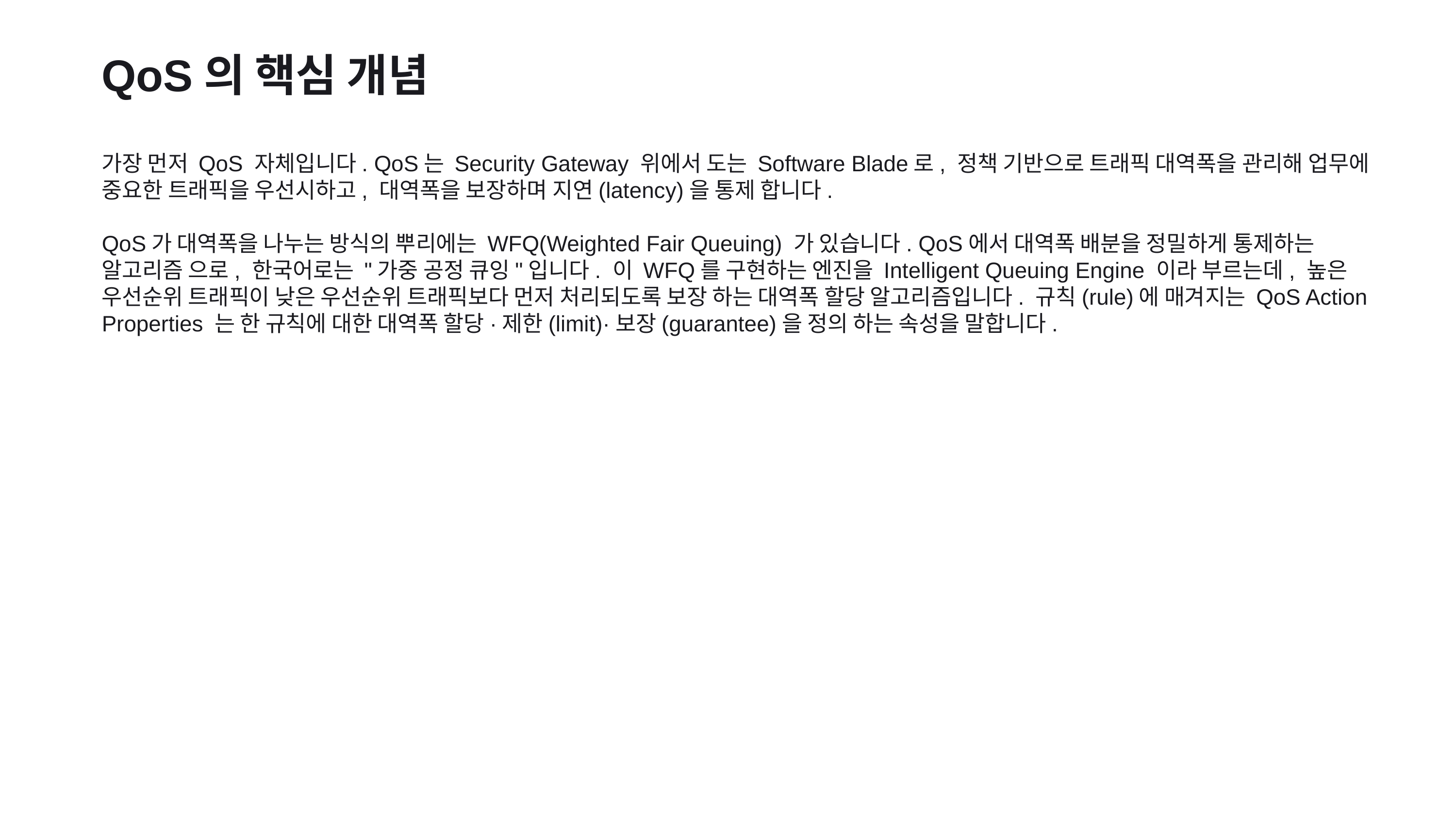

QoS의 핵심 개념
가장 먼저 QoS 자체입니다. QoS는 Security Gateway 위에서 도는 Software Blade로, 정책 기반으로 트래픽 대역폭을 관리해 업무에 중요한 트래픽을 우선시하고, 대역폭을 보장하며 지연(latency)을 통제 합니다.

QoS가 대역폭을 나누는 방식의 뿌리에는 WFQ(Weighted Fair Queuing) 가 있습니다. QoS에서 대역폭 배분을 정밀하게 통제하는 알고리즘 으로, 한국어로는 "가중 공정 큐잉"입니다. 이 WFQ를 구현하는 엔진을 Intelligent Queuing Engine 이라 부르는데, 높은 우선순위 트래픽이 낮은 우선순위 트래픽보다 먼저 처리되도록 보장 하는 대역폭 할당 알고리즘입니다. 규칙(rule)에 매겨지는 QoS Action Properties 는 한 규칙에 대한 대역폭 할당·제한(limit)·보장(guarantee)을 정의 하는 속성을 말합니다.